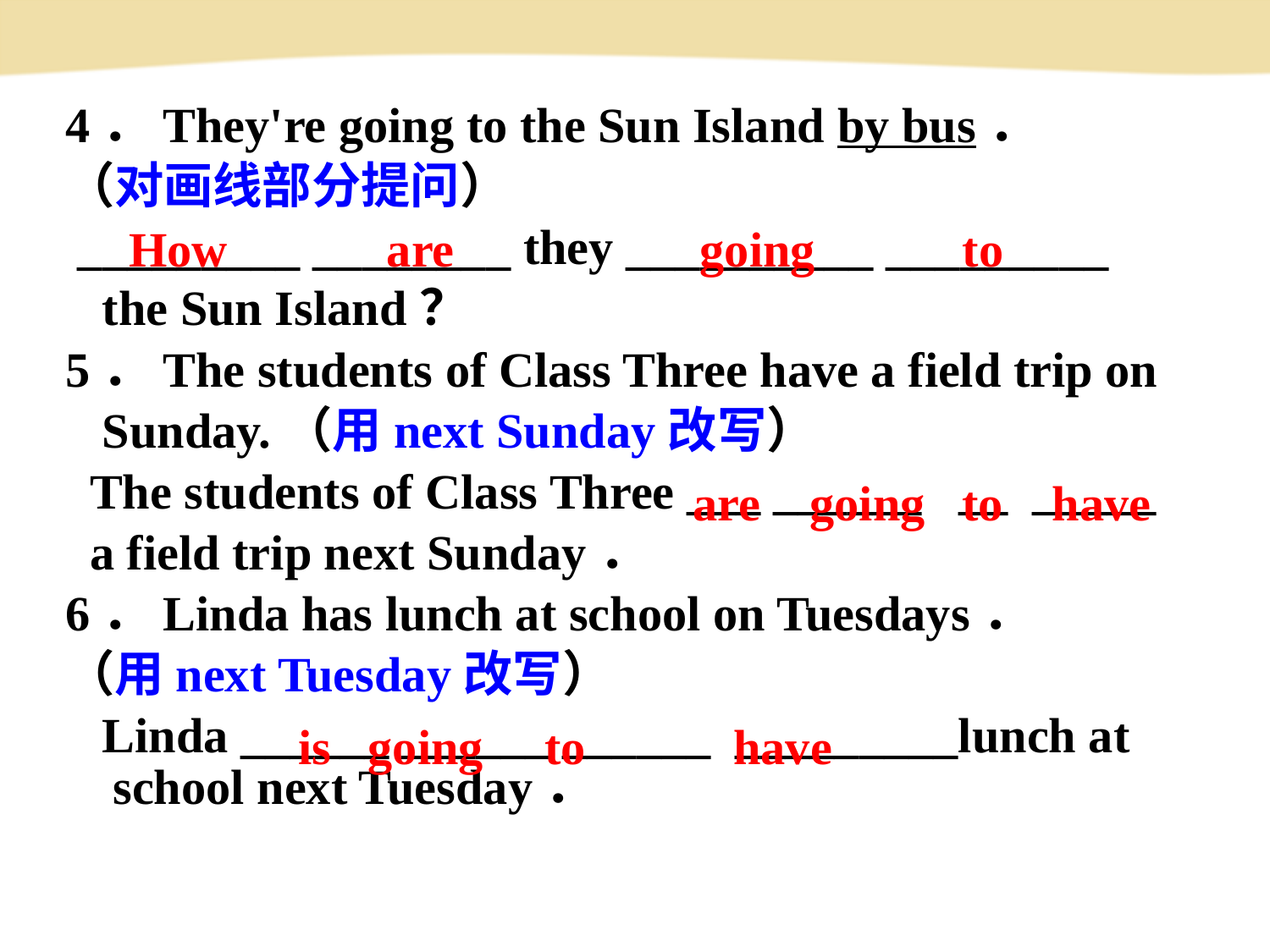

4．They're going to the Sun Island by bus．
（对画线部分提问）
 _________ ________ they __________ _________
   the Sun Island？
5．The students of Class Three have a field trip on
   Sunday.（用next Sunday改写）
  The students of Class Three ___ ______   __  _____
  a field trip next Sunday．
6．Linda has lunch at school on Tuesdays．
（用next Tuesday改写）
   Linda ______ ______ ______  _________lunch at school next Tuesday．
How             are                    going            to
  are    going   to    have
is   going     to            have